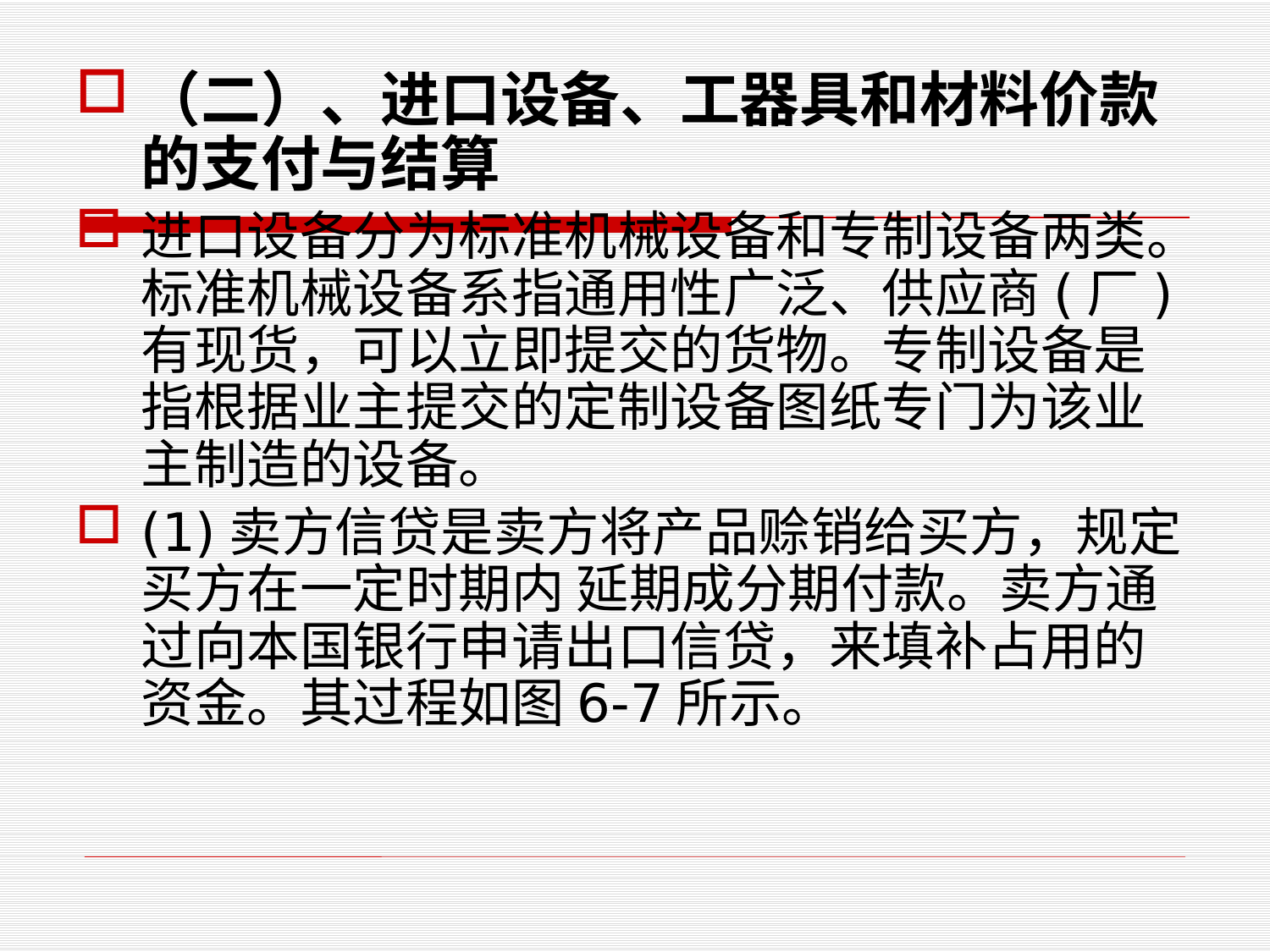

（二）、进口设备、工器具和材料价款的支付与结算
进口设备分为标准机械设备和专制设备两类。标准机械设备系指通用性广泛、供应商(厂)有现货，可以立即提交的货物。专制设备是指根据业主提交的定制设备图纸专门为该业主制造的设备。
(1)卖方信贷是卖方将产品赊销给买方，规定买方在一定时期内 延期成分期付款。卖方通过向本国银行申请出口信贷，来填补占用的资金。其过程如图6-7所示。